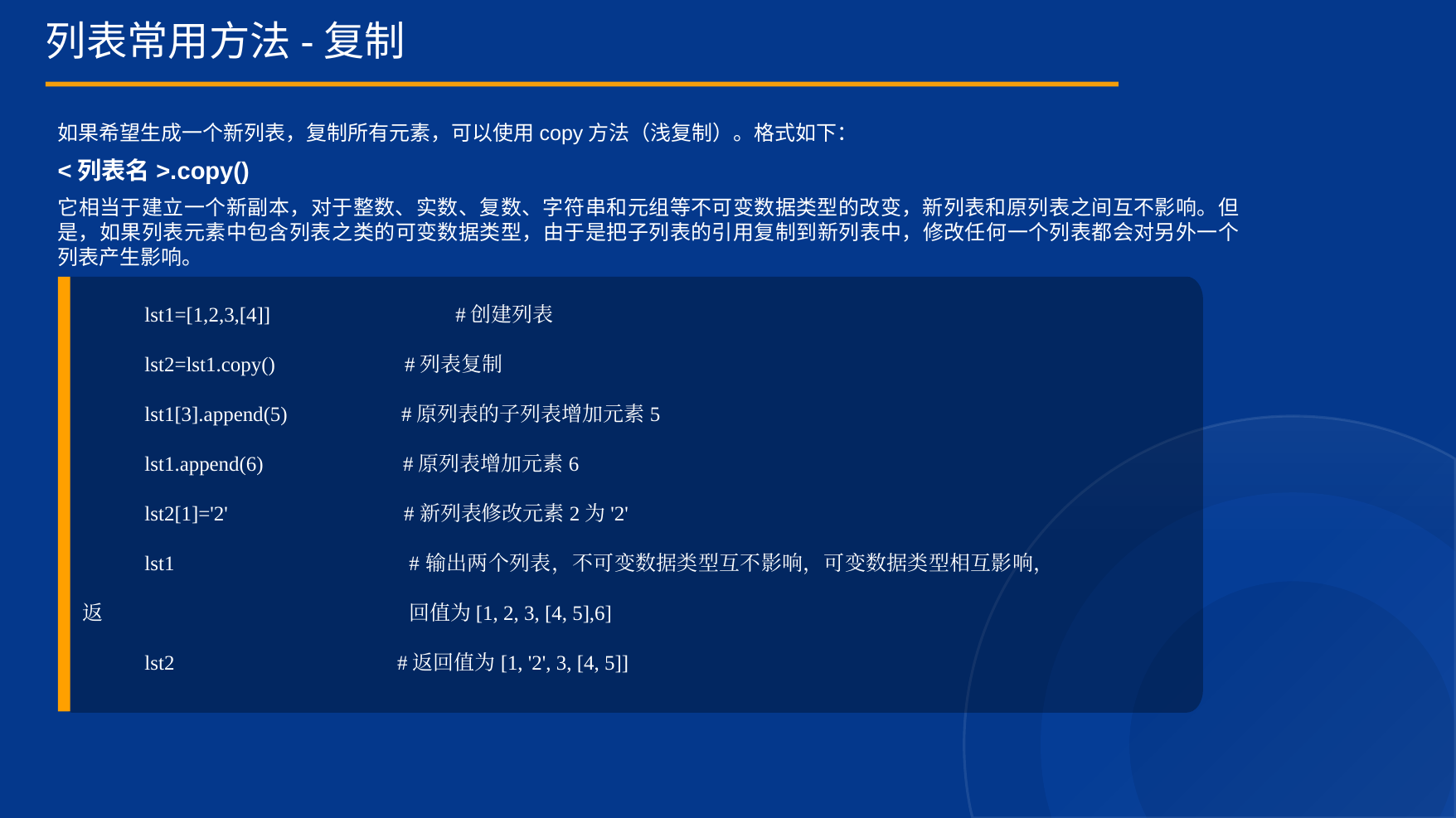

列表常用方法-复制

如果希望生成一个新列表，复制所有元素，可以使用copy方法（浅复制）。格式如下：
<列表名>.copy()
它相当于建立一个新副本，对于整数、实数、复数、字符串和元组等不可变数据类型的改变，新列表和原列表之间互不影响。但是，如果列表元素中包含列表之类的可变数据类型，由于是把子列表的引用复制到新列表中，修改任何一个列表都会对另外一个列表产生影响。
lst1=[1,2,3,[4]]		#创建列表
lst2=lst1.copy()                         #列表复制
lst1[3].append(5)                      #原列表的子列表增加元素5
lst1.append(6)                           #原列表增加元素6
lst2[1]='2'                                  #新列表修改元素2为'2'
lst1                                           #输出两个列表，不可变数据类型互不影响，可变数据类型相互影响，返		               回值为[1, 2, 3, [4, 5],6]
lst2                                           #返回值为[1, '2', 3, [4, 5]]